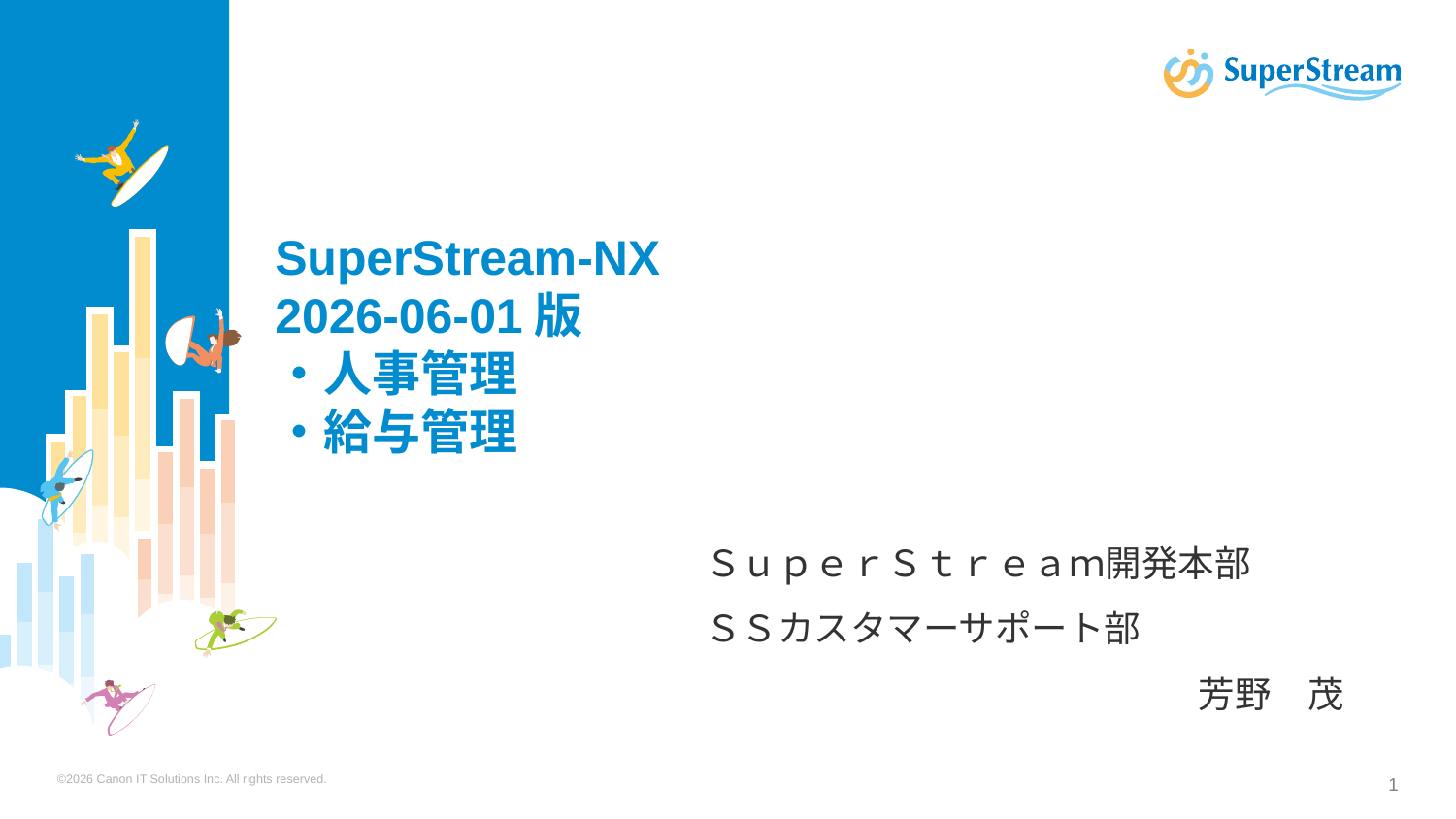

SuperStream-NX
2026-06-01版
・人事管理
・給与管理
ＳｕｐｅｒＳｔｒｅａｍ開発本部
ＳＳカスタマーサポート部
芳野　茂
©2026 Canon IT Solutions Inc. All rights reserved.
1